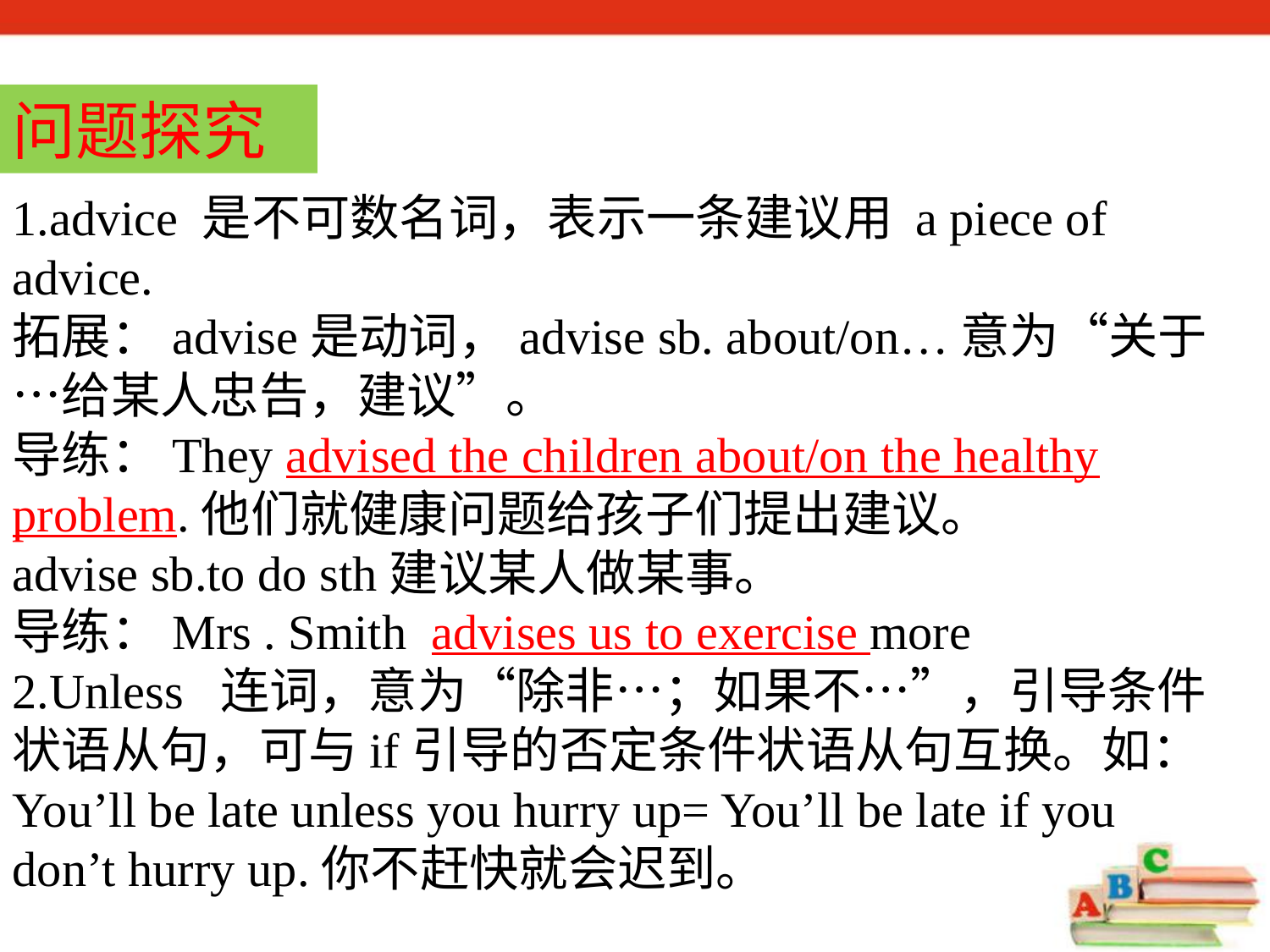

问题探究
1.advice 是不可数名词，表示一条建议用 a piece of advice.
拓展：advise是动词，advise sb. about/on…意为“关于…给某人忠告，建议”。
导练：They advised the children about/on the healthy problem.他们就健康问题给孩子们提出建议。
advise sb.to do sth建议某人做某事。
导练：Mrs . Smith  advises us to exercise more
2.Unless  连词，意为“除非…；如果不…”，引导条件状语从句，可与if引导的否定条件状语从句互换。如：You’ll be late unless you hurry up= You’ll be late if you don’t hurry up.你不赶快就会迟到。